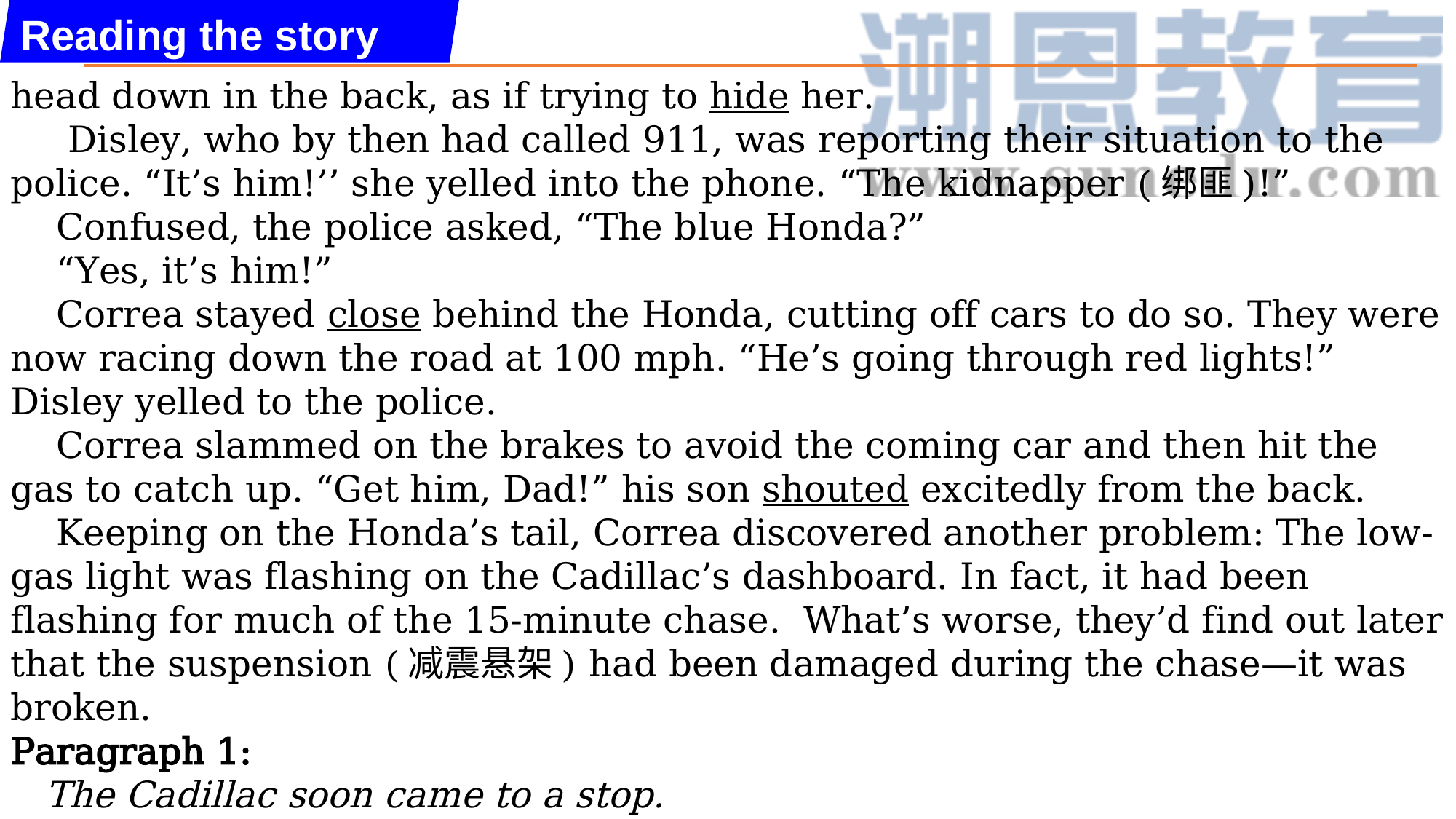

Reading
Reading the story
head down in the back, as if trying to hide her.
     Disley, who by then had called 911, was reporting their situation to the police. “It’s him!’’ she yelled into the phone. “The kidnapper (绑匪)!”
    Confused, the police asked, “The blue Honda?”
    “Yes, it’s him!”
    Correa stayed close behind the Honda, cutting off cars to do so. They were now racing down the road at 100 mph. “He’s going through red lights!” Disley yelled to the police.
    Correa slammed on the brakes to avoid the coming car and then hit the gas to catch up. “Get him, Dad!” his son shouted excitedly from the back.
    Keeping on the Honda’s tail, Correa discovered another problem: The low-gas light was flashing on the Cadillac’s dashboard. In fact, it had been flashing for much of the 15-minute chase.  What’s worse, they’d find out later that the suspension (减震悬架) had been damaged during the chase—it was broken.
Paragraph 1:
   The Cadillac soon came to a stop. __________________________________________________
Paragraph 2:
  The kidnapper was 24-year-old named Miguel. _______________________________________